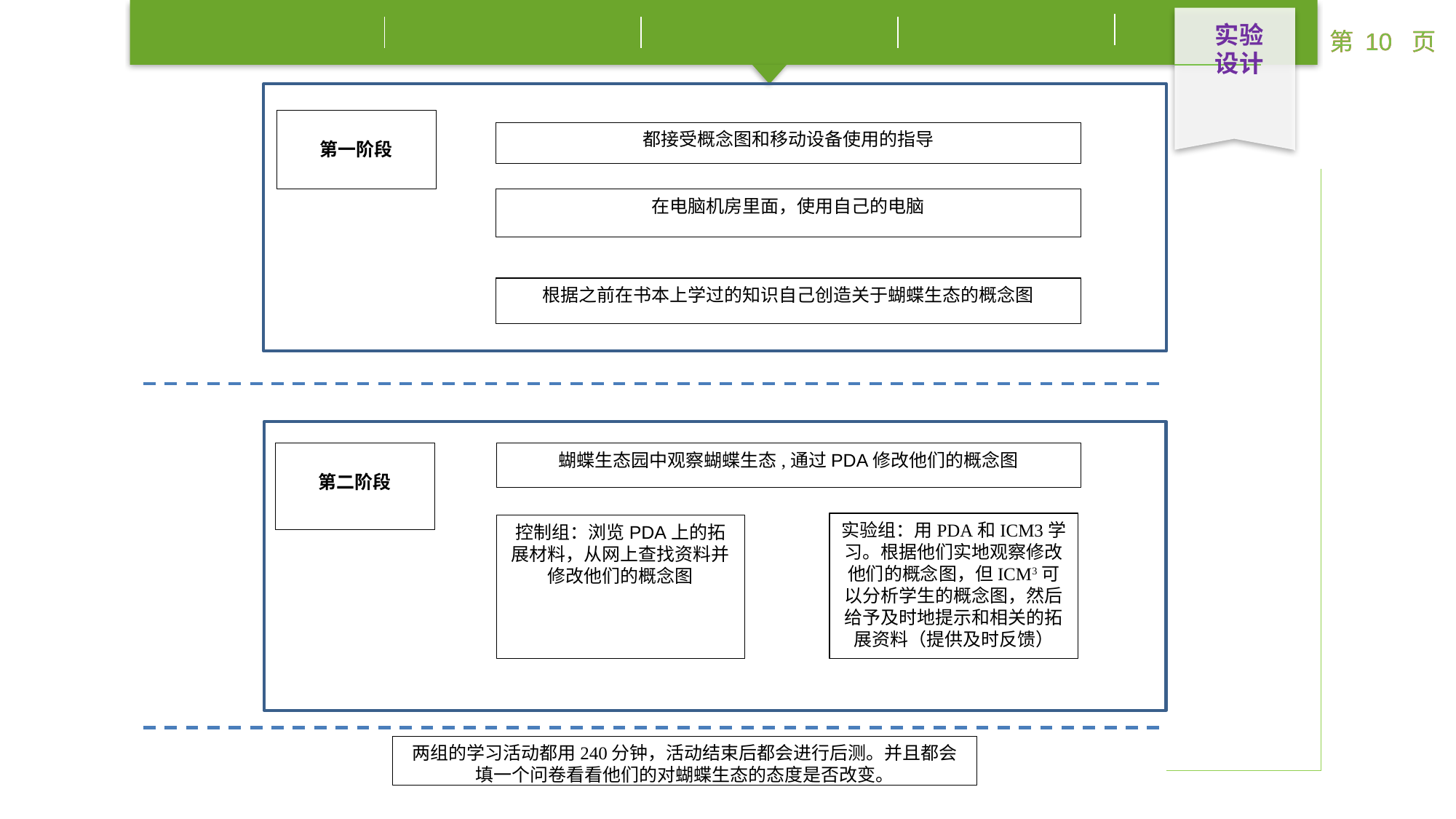

实验设计

第一阶段
都接受概念图和移动设备使用的指导
在电脑机房里面，使用自己的电脑
根据之前在书本上学过的知识自己创造关于蝴蝶生态的概念图

第二阶段
蝴蝶生态园中观察蝴蝶生态,通过PDA修改他们的概念图
实验组：用PDA和ICM3学习。根据他们实地观察修改他们的概念图，但ICM3可以分析学生的概念图，然后给予及时地提示和相关的拓展资料（提供及时反馈）
控制组：浏览PDA上的拓展材料，从网上查找资料并修改他们的概念图
两组的学习活动都用240分钟，活动结束后都会进行后测。并且都会填一个问卷看看他们的对蝴蝶生态的态度是否改变。